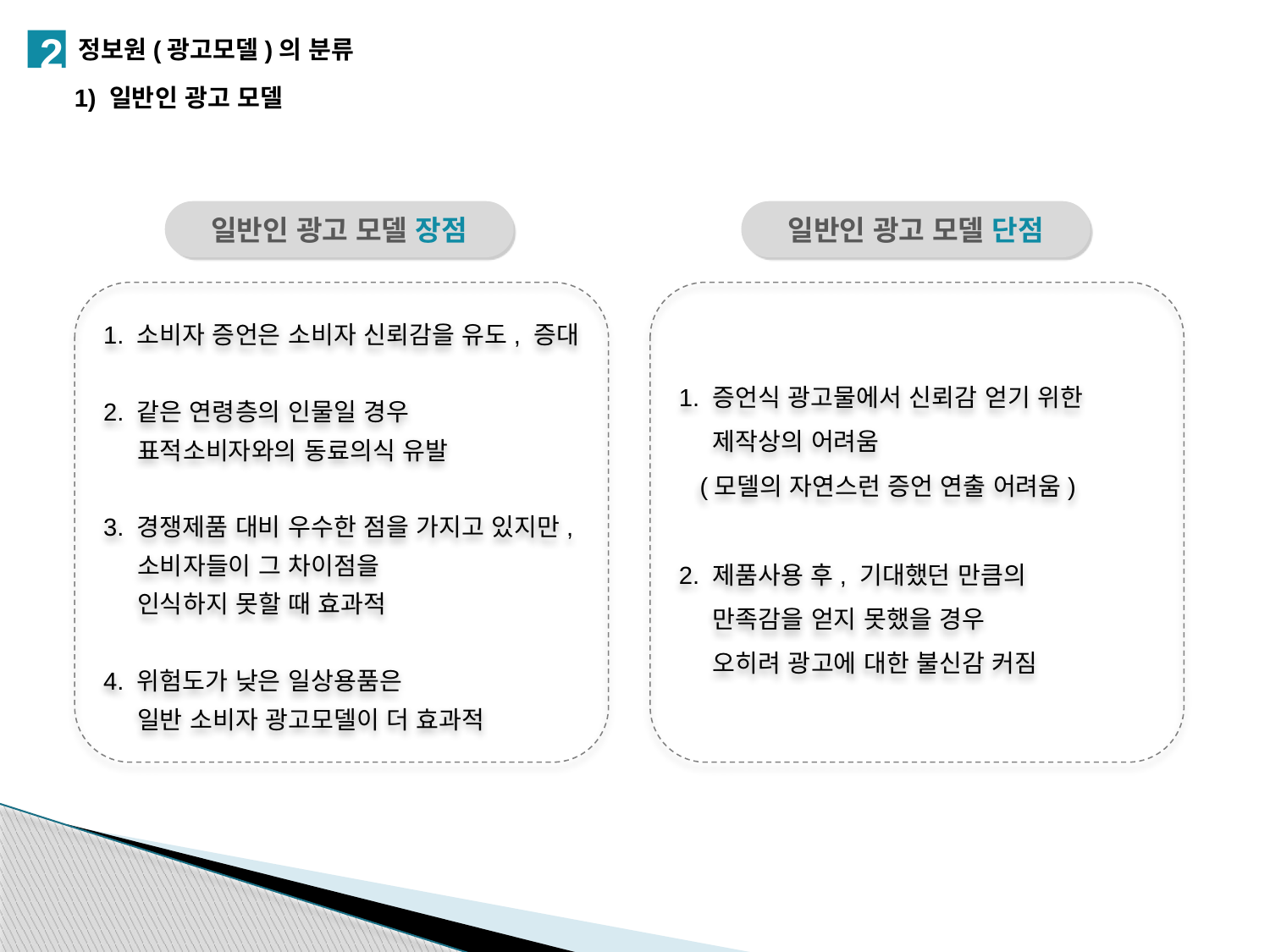

2
정보원(광고모델)의 분류

1) 일반인 광고 모델
일반인 광고 모델 장점
일반인 광고 모델 단점
1. 소비자 증언은 소비자 신뢰감을 유도, 증대

2. 같은 연령층의 인물일 경우
    표적소비자와의 동료의식 유발

3. 경쟁제품 대비 우수한 점을 가지고 있지만,
    소비자들이 그 차이점을
    인식하지 못할 때 효과적

4. 위험도가 낮은 일상용품은
    일반 소비자 광고모델이 더 효과적
1. 증언식 광고물에서 신뢰감 얻기 위한
    제작상의 어려움
   (모델의 자연스런 증언 연출 어려움)

2. 제품사용 후, 기대했던 만큼의
    만족감을 얻지 못했을 경우
    오히려 광고에 대한 불신감 커짐